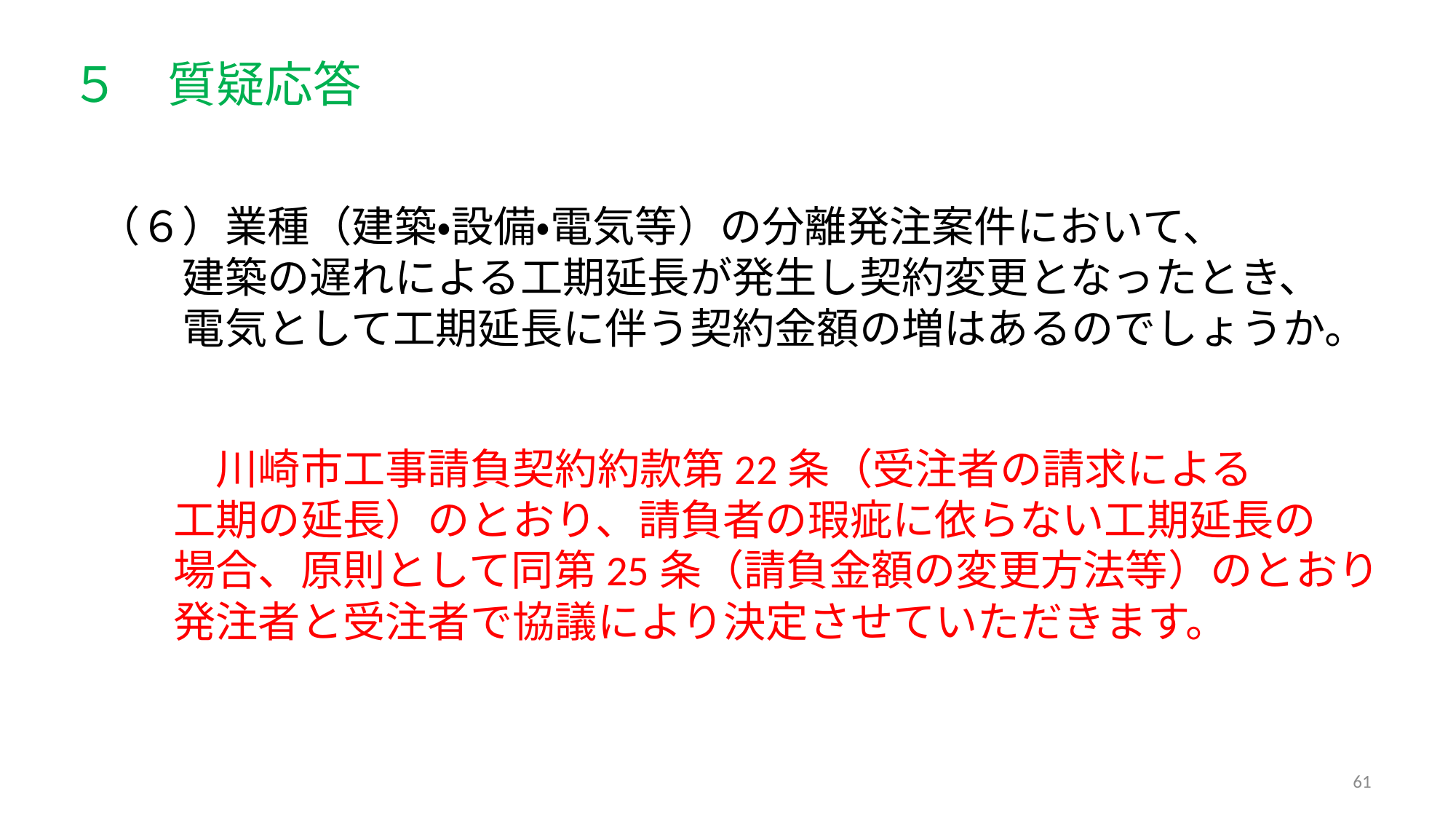

５　質疑応答
（６）業種（建築・設備・電気等）の分離発注案件において、
　　建築の遅れによる工期延長が発生し契約変更となったとき、
　　電気として工期延長に伴う契約金額の増はあるのでしょうか。
　川崎市工事請負契約約款第22条（受注者の請求による
工期の延長）のとおり、請負者の瑕疵に依らない工期延長の
場合、原則として同第25条（請負金額の変更方法等）のとおり
発注者と受注者で協議により決定させていただきます。
61